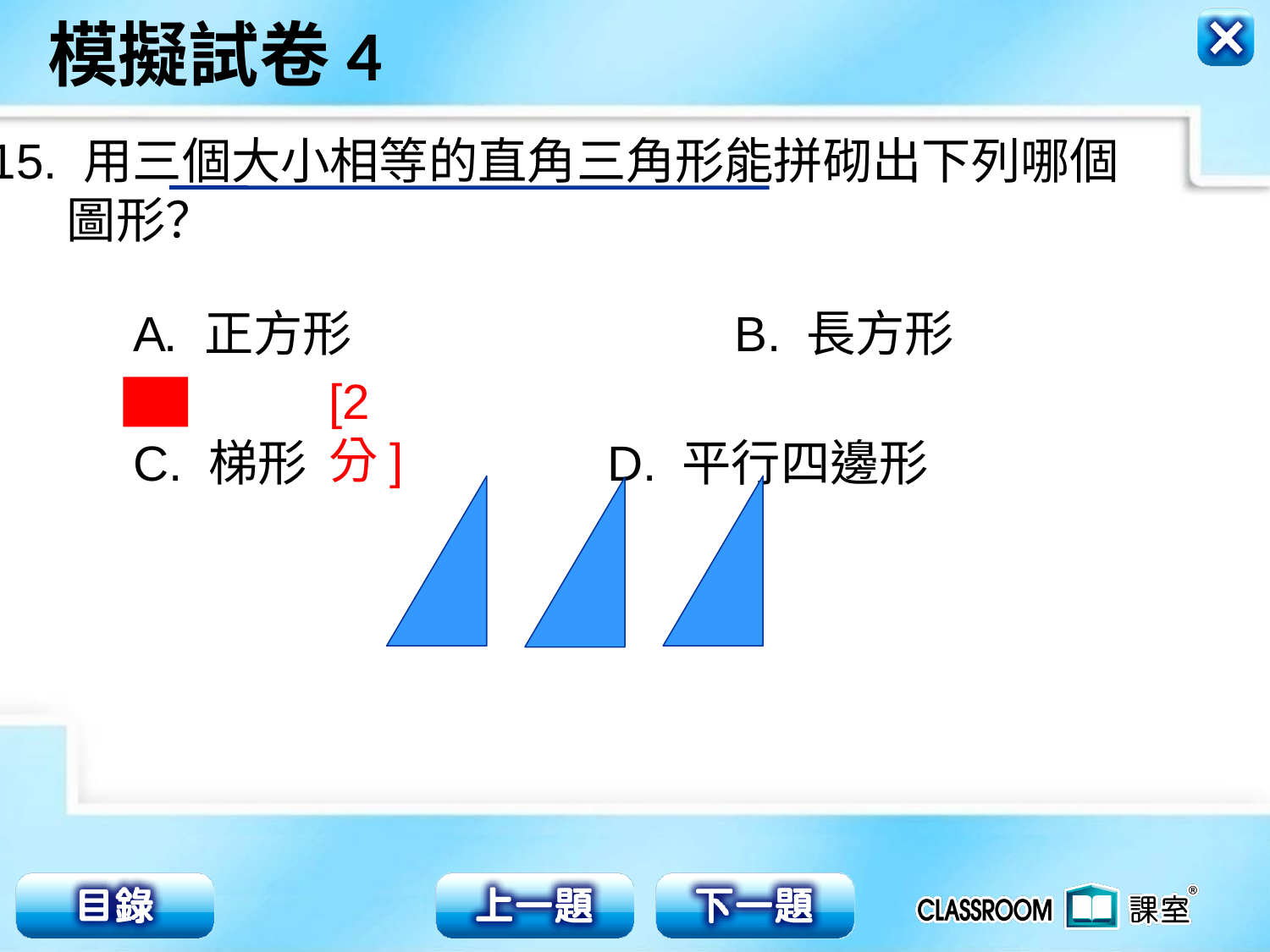

15. 用三個大小相等的直角三角形能拼砌出下列哪個
      圖形？

 正方形                    	   B. 長方形
C. 梯形                      	   D. 平行四邊形
[2分]